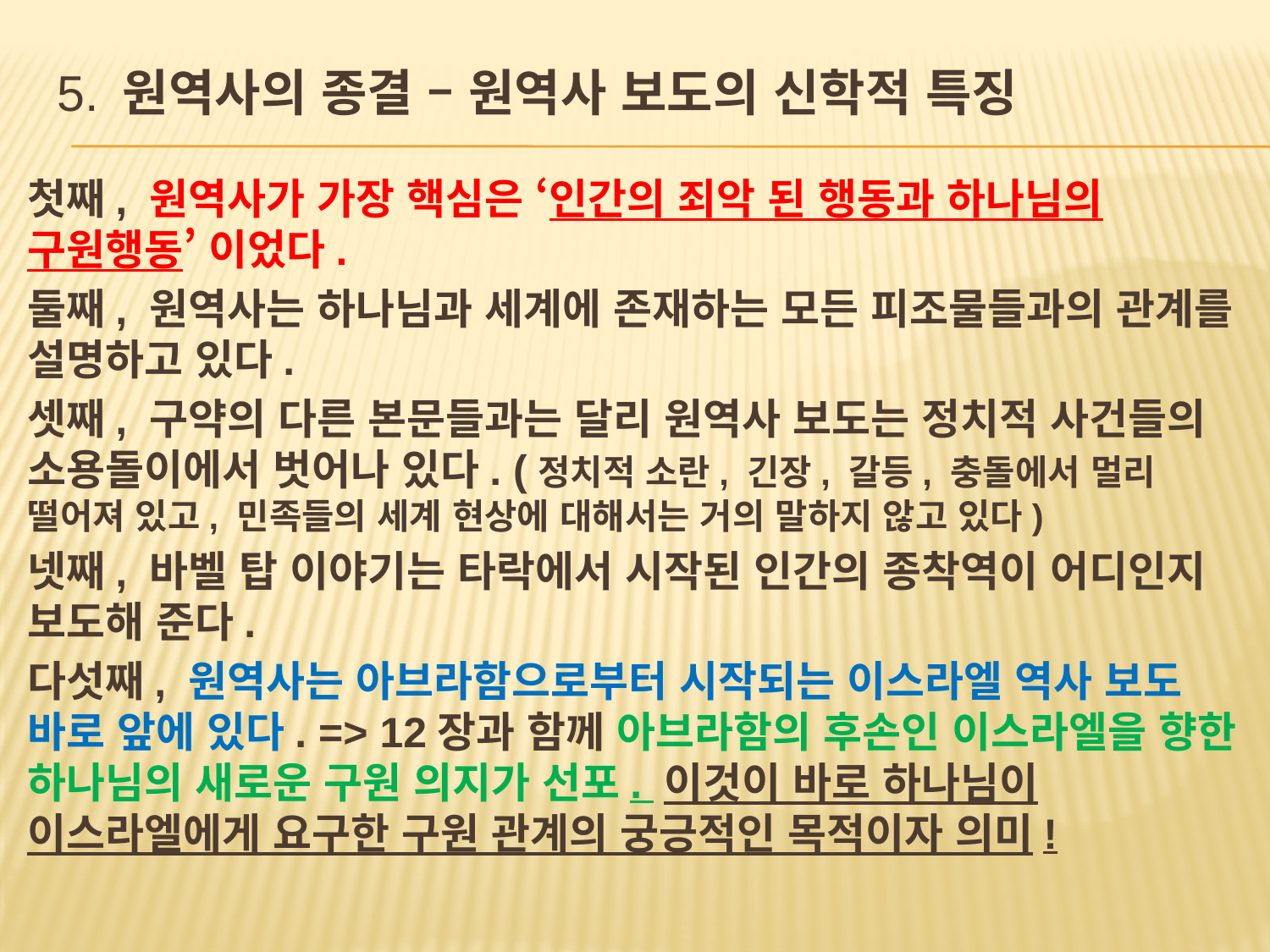

# 5. 원역사의 종결 – 원역사 보도의 신학적 특징
첫째, 원역사가 가장 핵심은 ‘인간의 죄악 된 행동과 하나님의 구원행동’ 이었다.
둘째, 원역사는 하나님과 세계에 존재하는 모든 피조물들과의 관계를 설명하고 있다.
셋째, 구약의 다른 본문들과는 달리 원역사 보도는 정치적 사건들의 소용돌이에서 벗어나 있다. (정치적 소란, 긴장, 갈등, 충돌에서 멀리 떨어져 있고, 민족들의 세계 현상에 대해서는 거의 말하지 않고 있다)
넷째, 바벨 탑 이야기는 타락에서 시작된 인간의 종착역이 어디인지 보도해 준다.
다섯째, 원역사는 아브라함으로부터 시작되는 이스라엘 역사 보도 바로 앞에 있다. => 12장과 함께 아브라함의 후손인 이스라엘을 향한 하나님의 새로운 구원 의지가 선포. 이것이 바로 하나님이 이스라엘에게 요구한 구원 관계의 궁긍적인 목적이자 의미!